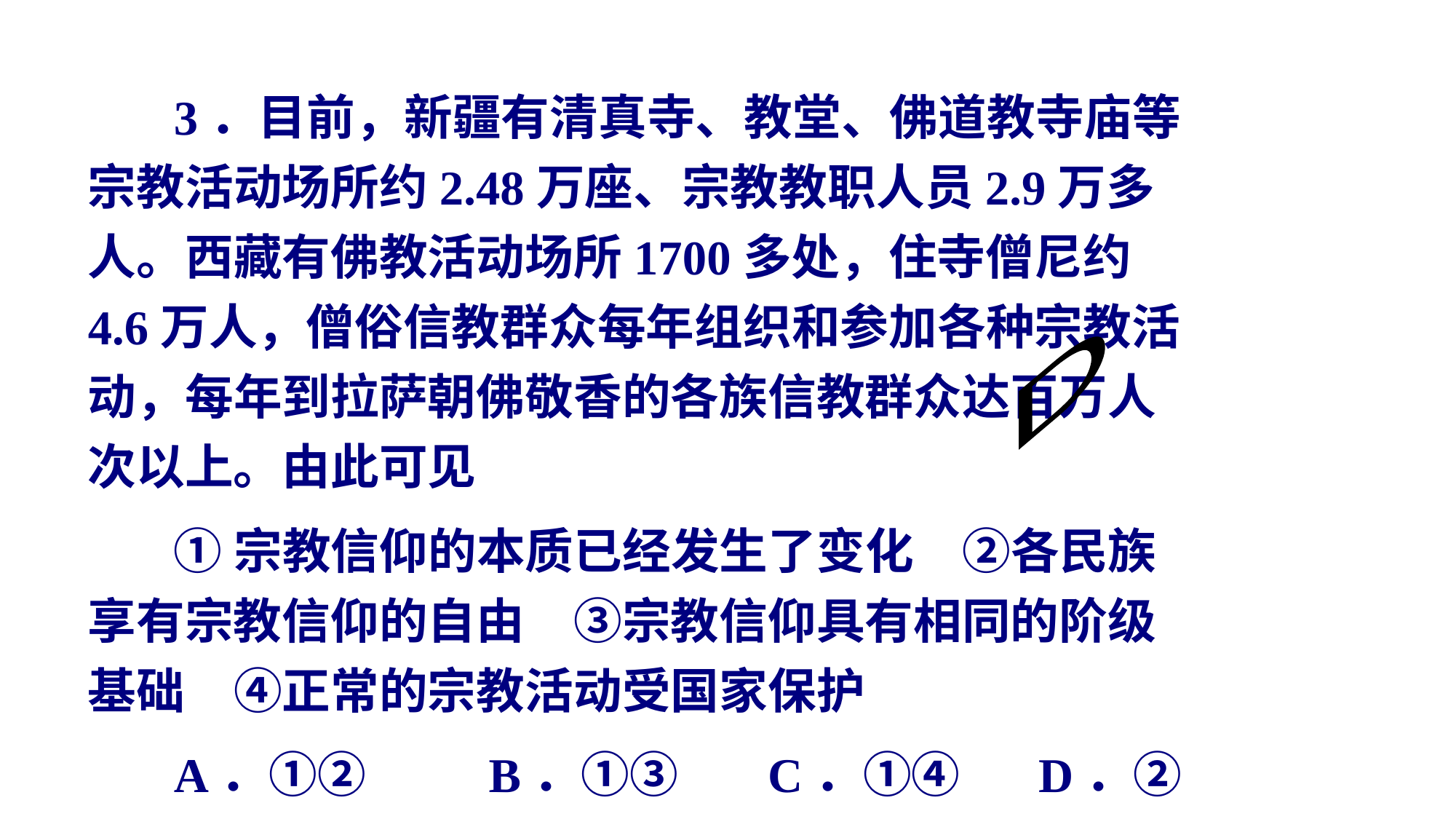

3．目前，新疆有清真寺、教堂、佛道教寺庙等宗教活动场所约2.48万座、宗教教职人员2.9万多人。西藏有佛教活动场所1700多处，住寺僧尼约4.6万人，僧俗信教群众每年组织和参加各种宗教活动，每年到拉萨朝佛敬香的各族信教群众达百万人次以上。由此可见
①宗教信仰的本质已经发生了变化　②各民族享有宗教信仰的自由　③宗教信仰具有相同的阶级基础　④正常的宗教活动受国家保护
A．①②          B．①③       C．①④      D．②④
D